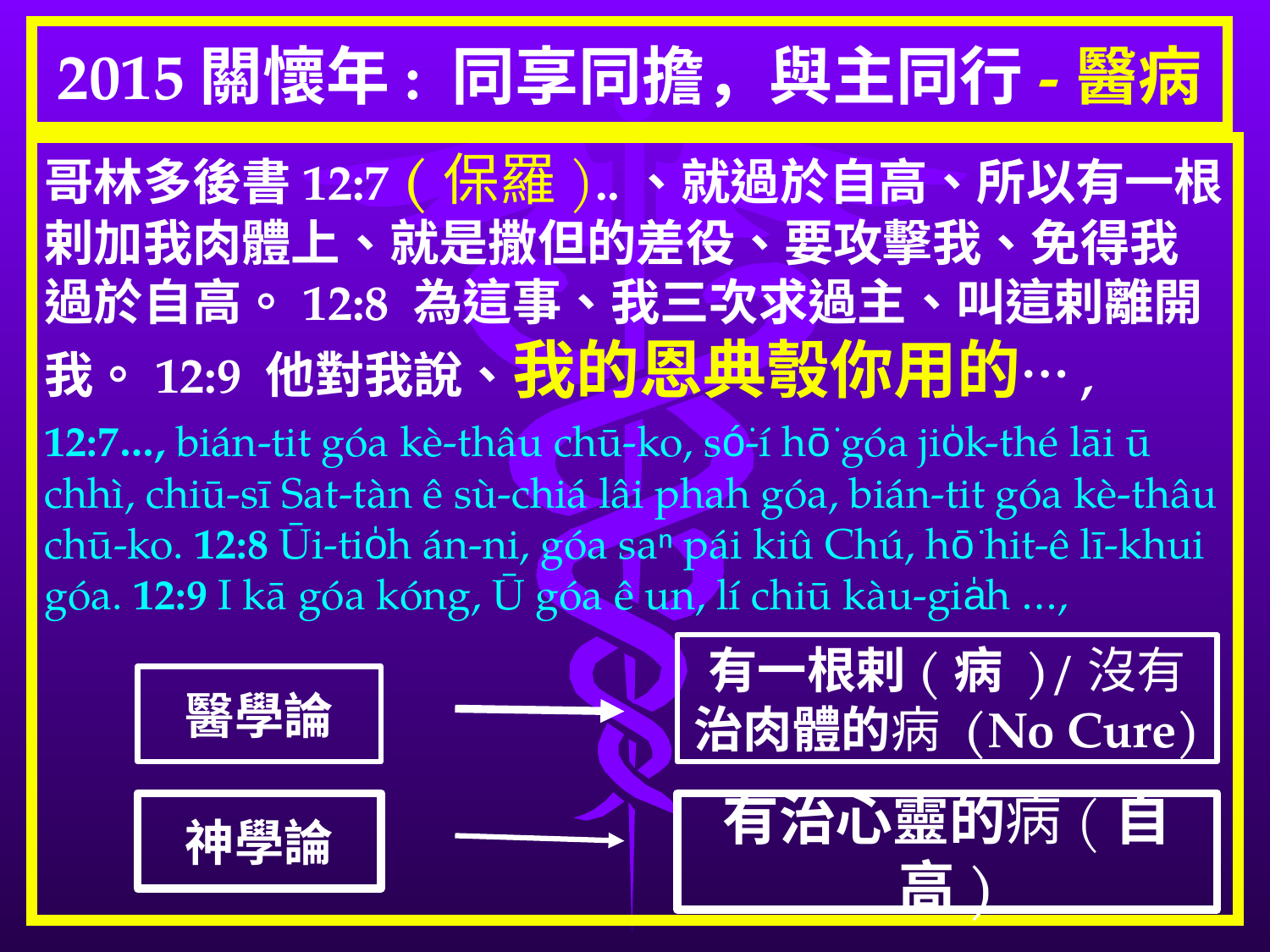

# 2015關懷年: 同享同擔，與主同行-醫病
哥林多後書12:7 (保羅)..、就過於自高、所以有一根剌加我肉體上、就是撒但的差役、要攻擊我、免得我過於自高。12:8 為這事、我三次求過主、叫這剌離開我。12:9 他對我說、我的恩典彀你用的…,
12:7…, bián-tit góa kè-thâu chū-ko, só͘-í hō͘ góa jio̍k-thé lāi ū chhì, chiū-sī Sat-tàn ê sù-chiá lâi phah góa, bián-tit góa kè-thâu chū-ko. 12:8 Ūi-tio̍h án-ni, góa saⁿ pái kiû Chú, hō͘ hit-ê lī-khui góa. 12:9 I kā góa kóng, Ū góa ê un, lí chiū kàu-gia̍h …,

有一根剌(病 )/沒有治肉體的病 (No Cure)
醫學論
神學論
有治心靈的病(自高)